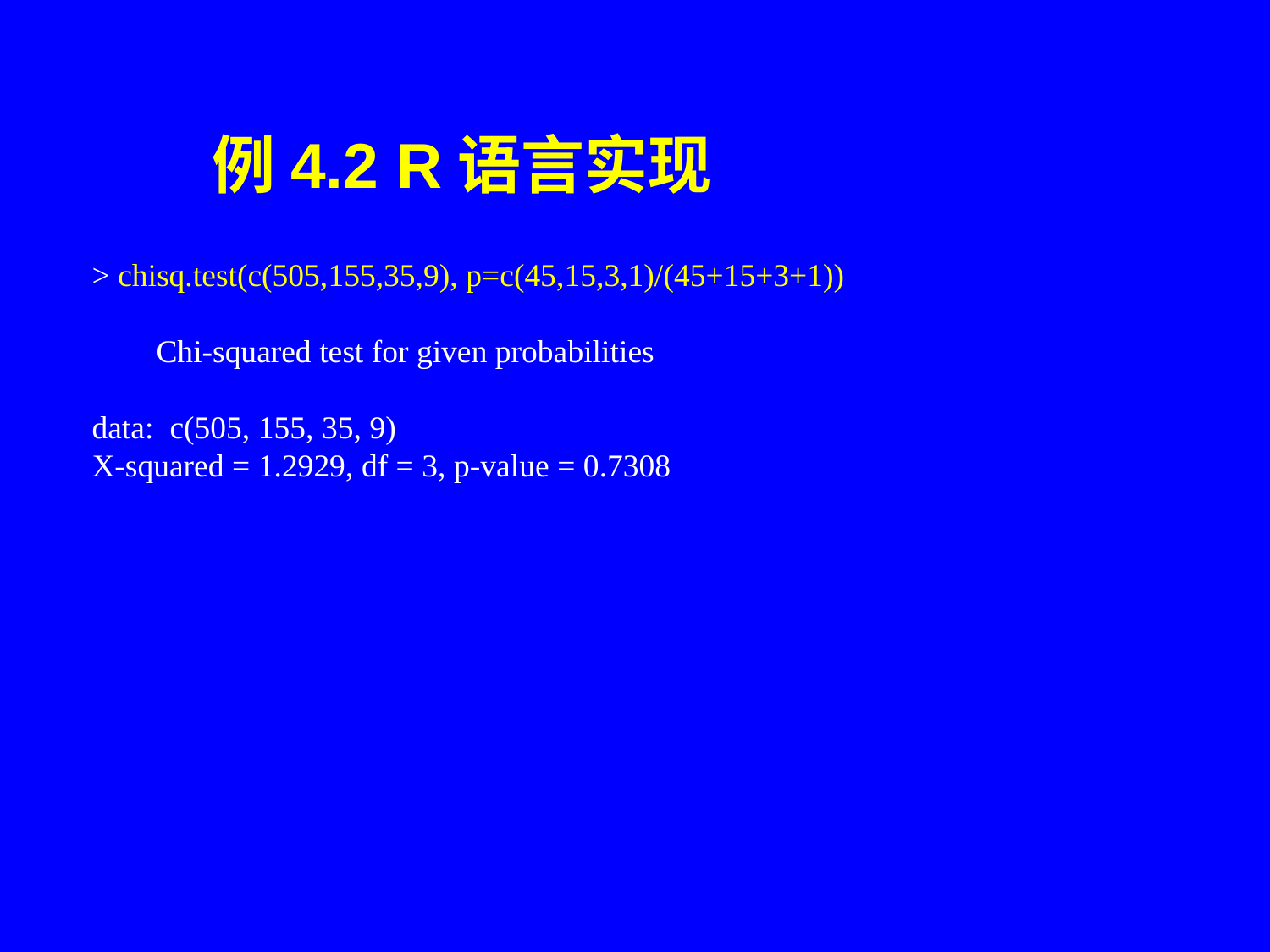

> chisq.test(c(505,155,35,9), p=c(45,15,3,1)/(45+15+3+1))

        Chi-squared test for given probabilities

data:  c(505, 155, 35, 9)
X-squared = 1.2929, df = 3, p-value = 0.7308

例4.2 R语言实现